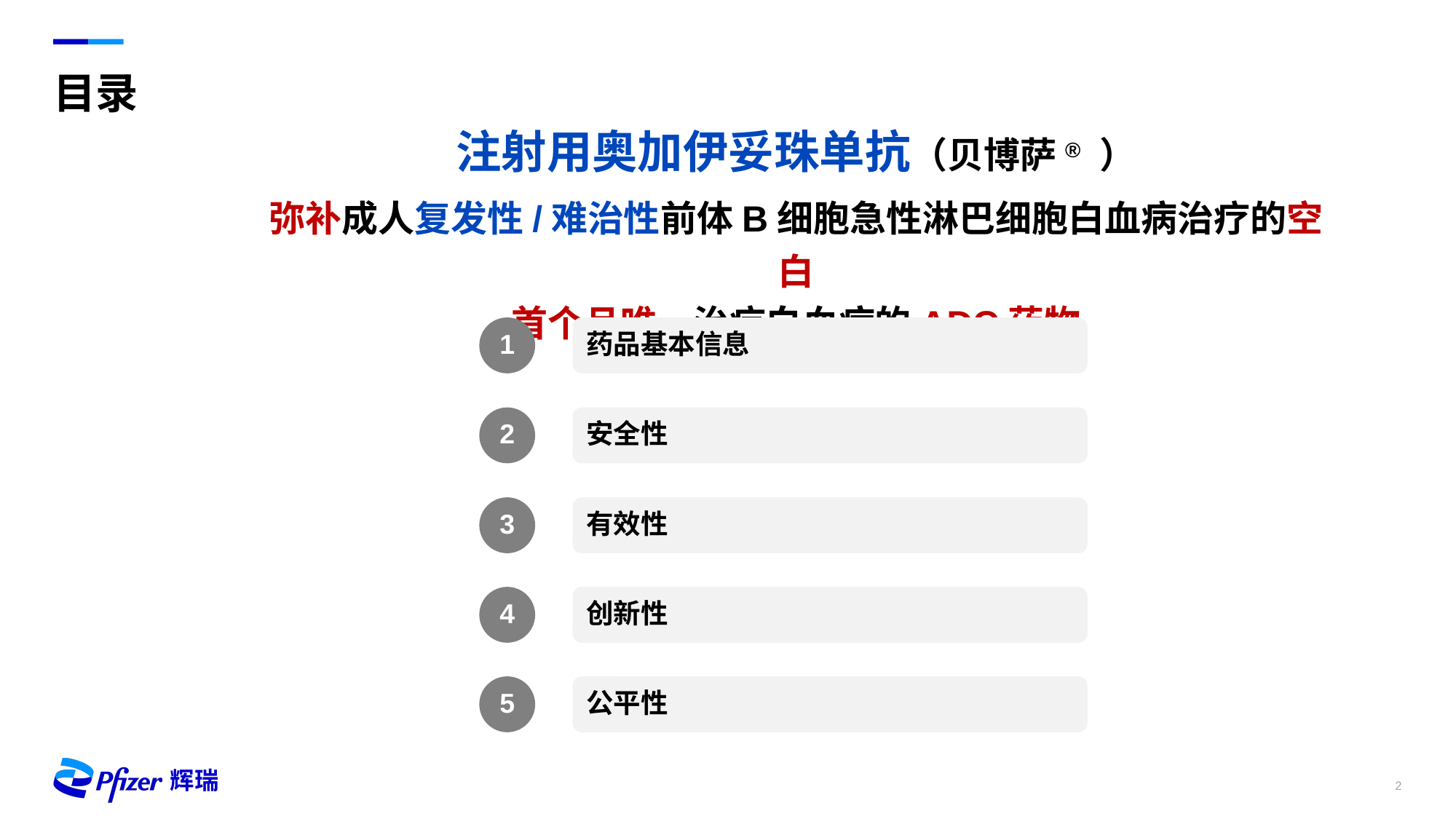

# 目录
注射用奥加伊妥珠单抗（贝博萨® ）
弥补成人复发性/难治性前体B细胞急性淋巴细胞白血病治疗的空白
首个且唯一治疗白血病的ADC药物
1
药品基本信息
2
安全性
3
有效性
4
创新性
5
公平性